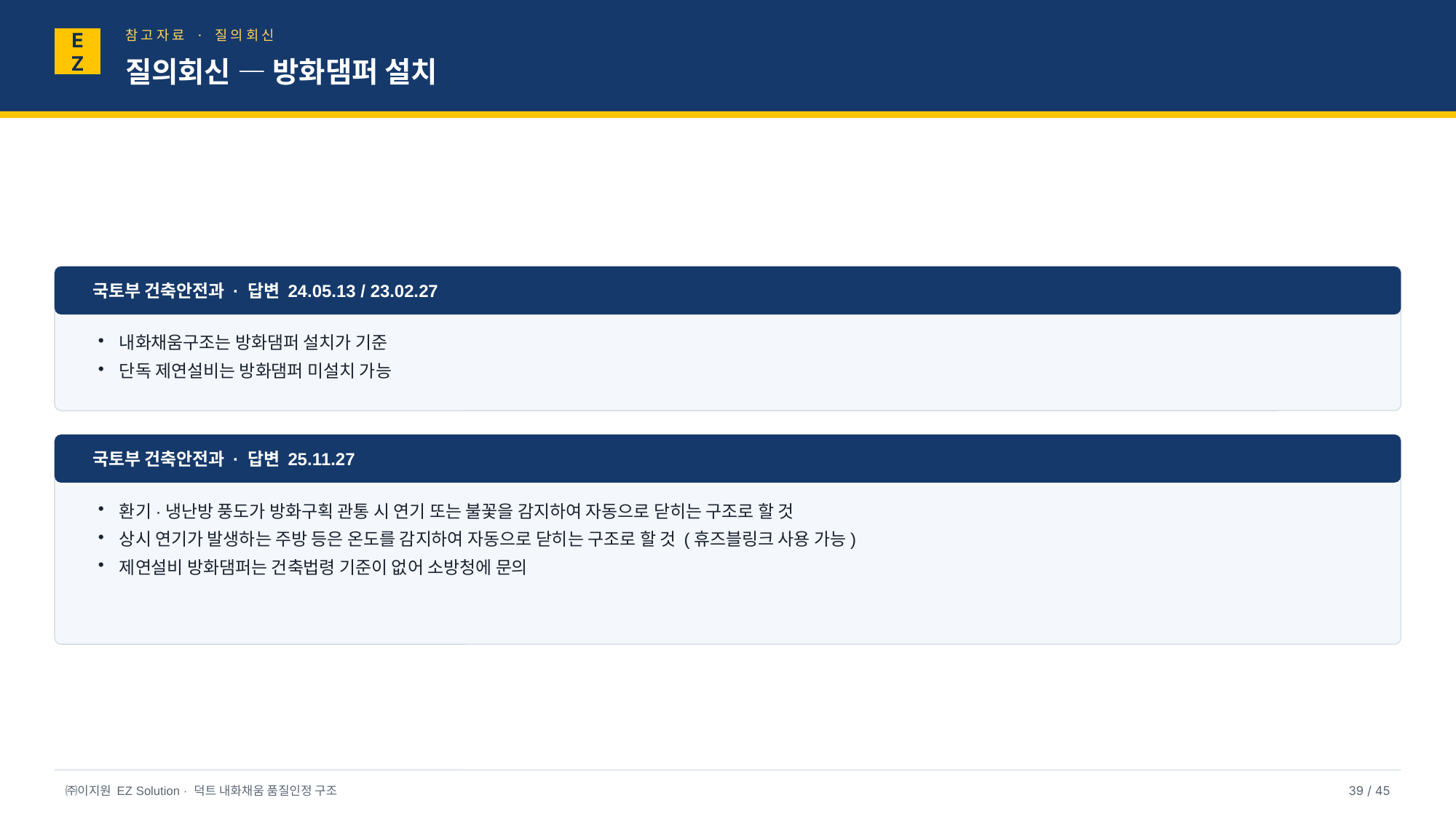

참고자료 · 질의회신

EZ
질의회신 — 방화댐퍼 설치

국토부 건축안전과 · 답변 24.05.13 / 23.02.27
내화채움구조는 방화댐퍼 설치가 기준
단독 제연설비는 방화댐퍼 미설치 가능

국토부 건축안전과 · 답변 25.11.27
환기·냉난방 풍도가 방화구획 관통 시 연기 또는 불꽃을 감지하여 자동으로 닫히는 구조로 할 것
상시 연기가 발생하는 주방 등은 온도를 감지하여 자동으로 닫히는 구조로 할 것 (휴즈블링크 사용 가능)
제연설비 방화댐퍼는 건축법령 기준이 없어 소방청에 문의

㈜이지원 EZ Solution · 덕트 내화채움 품질인정 구조
39 / 45